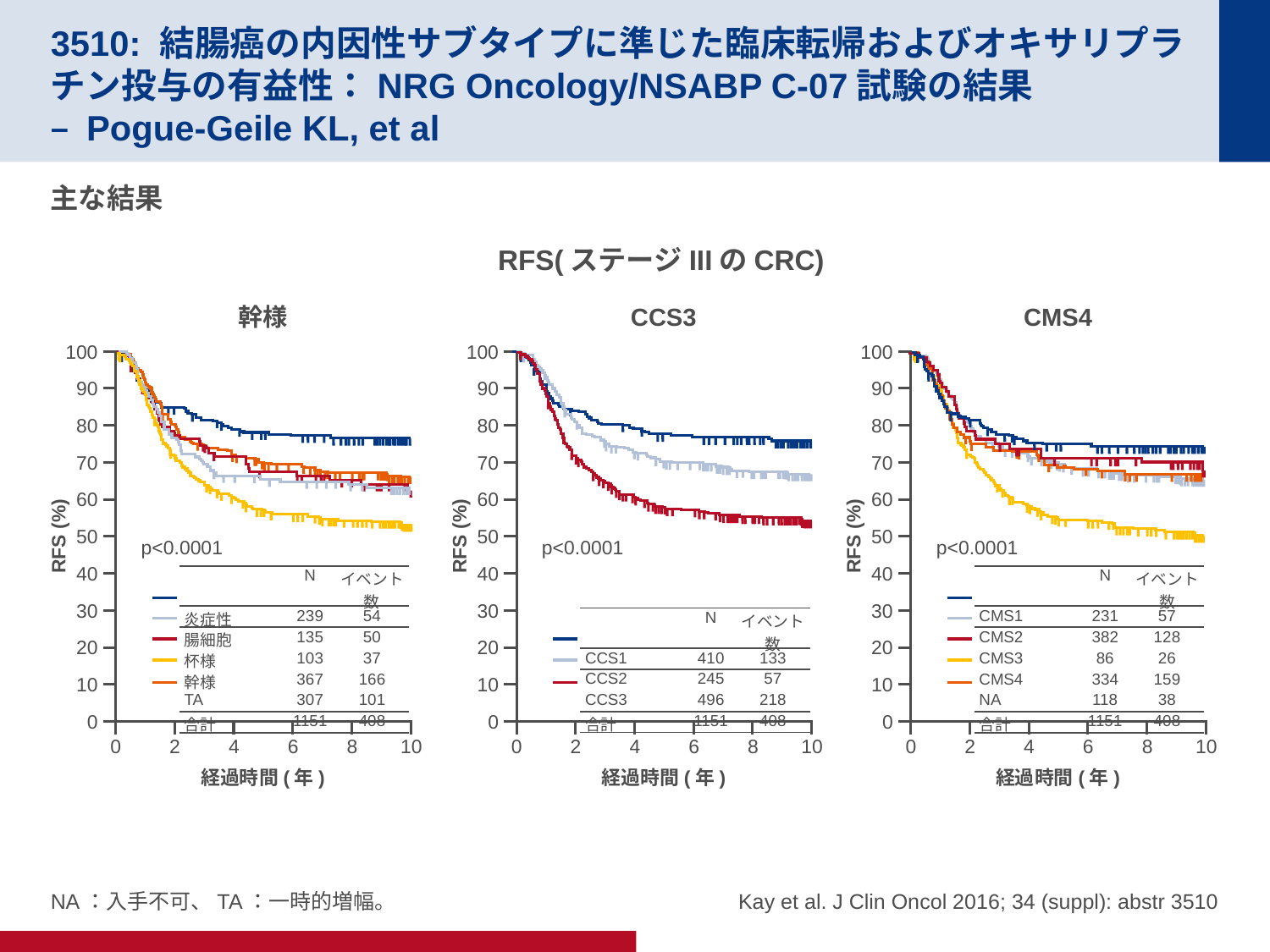

# 3510: 結腸癌の内因性サブタイプに準じた臨床転帰およびオキサリプラチン投与の有益性：NRG Oncology/NSABP C-07試験の結果 – Pogue-Geile KL, et al
主な結果

RFS(ステージIIIのCRC)
幹様
100

90
80
70
60
RFS (%)
50
p<0.0001
40
30
20
10
0
0
2
4
6
8
10
経過時間(年)
CCS3
100

90
80
70
60
RFS (%)
50
p<0.0001
40
30
20
10
0
0
2
4
6
8
10
経過時間(年)
CMS4
100

90
80
70
60
RFS (%)
50
p<0.0001
40
30
20
10
0
0
2
4
6
8
10
経過時間(年)

|  | N | イベント数 |
| --- | --- | --- |
| 炎症性 | 239 | 54 |
| 腸細胞 | 135 | 50 |
| 杯様 | 103 | 37 |
| 幹様 | 367 | 166 |
| TA | 307 | 101 |
| 合計 | 1151 | 408 |
|  | N | イベント数 |
| --- | --- | --- |
| CMS1 | 231 | 57 |
| CMS2 | 382 | 128 |
| CMS3 | 86 | 26 |
| CMS4 | 334 | 159 |
| NA | 118 | 38 |
| 合計 | 1151 | 408 |
|  | N | イベント数 |
| --- | --- | --- |
| CCS1 | 410 | 133 |
| CCS2 | 245 | 57 |
| CCS3 | 496 | 218 |
| 合計 | 1151 | 408 |
NA：入手不可、TA：一時的増幅。
Kay et al. J Clin Oncol 2016; 34 (suppl): abstr 3510